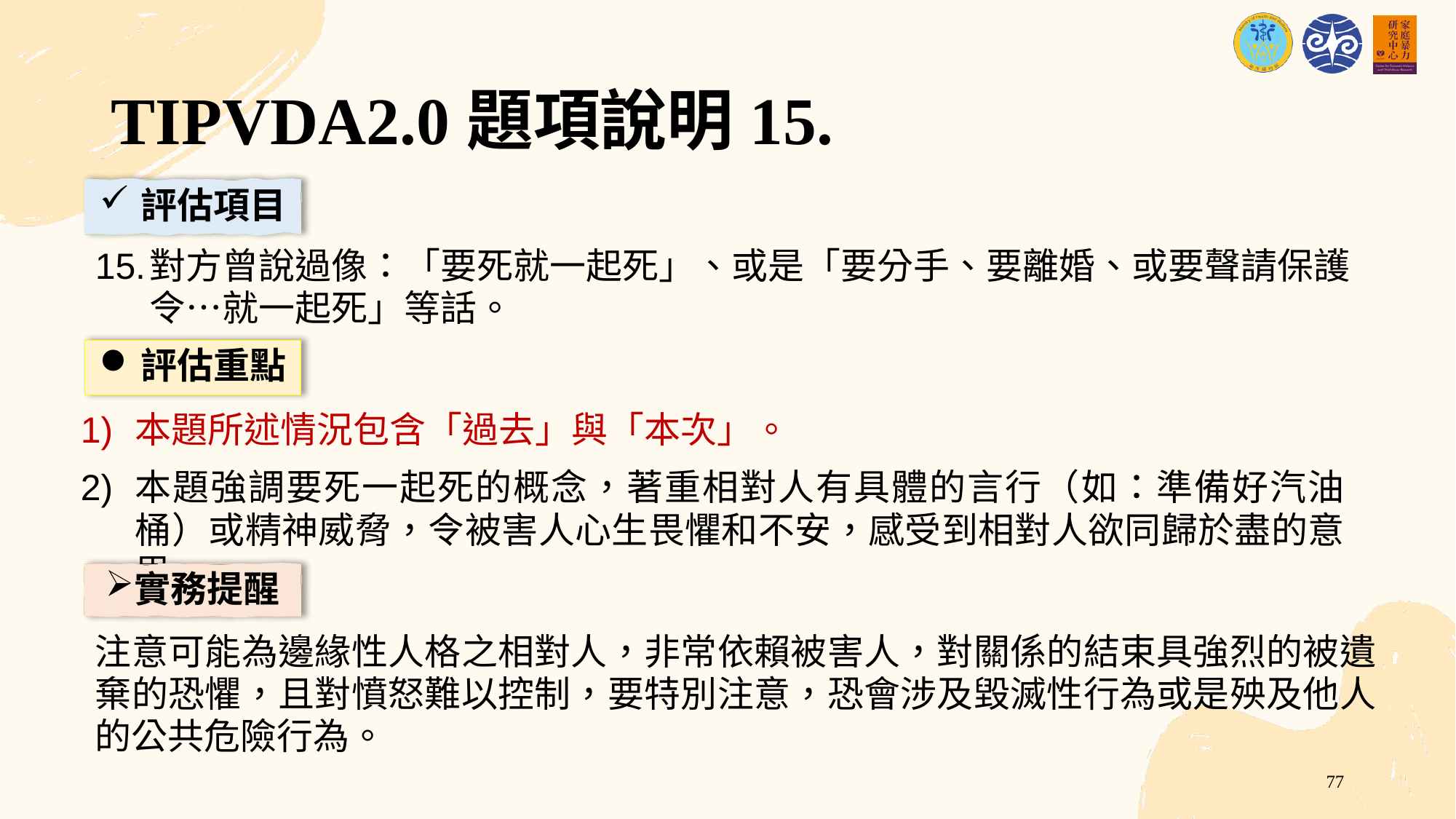

# TIPVDA2.0題項說明15.
評估項目
對方曾說過像：「要死就一起死」、或是「要分手、要離婚、或要聲請保護令…就一起死」等話。
評估重點
本題所述情況包含「過去」與「本次」。
本題強調要死一起死的概念，著重相對人有具體的言行（如：準備好汽油桶）或精神威脅，令被害人心生畏懼和不安，感受到相對人欲同歸於盡的意思。
實務提醒
注意可能為邊緣性人格之相對人，非常依賴被害人，對關係的結束具強烈的被遺棄的恐懼，且對憤怒難以控制，要特別注意，恐會涉及毀滅性行為或是殃及他人的公共危險行為。
77